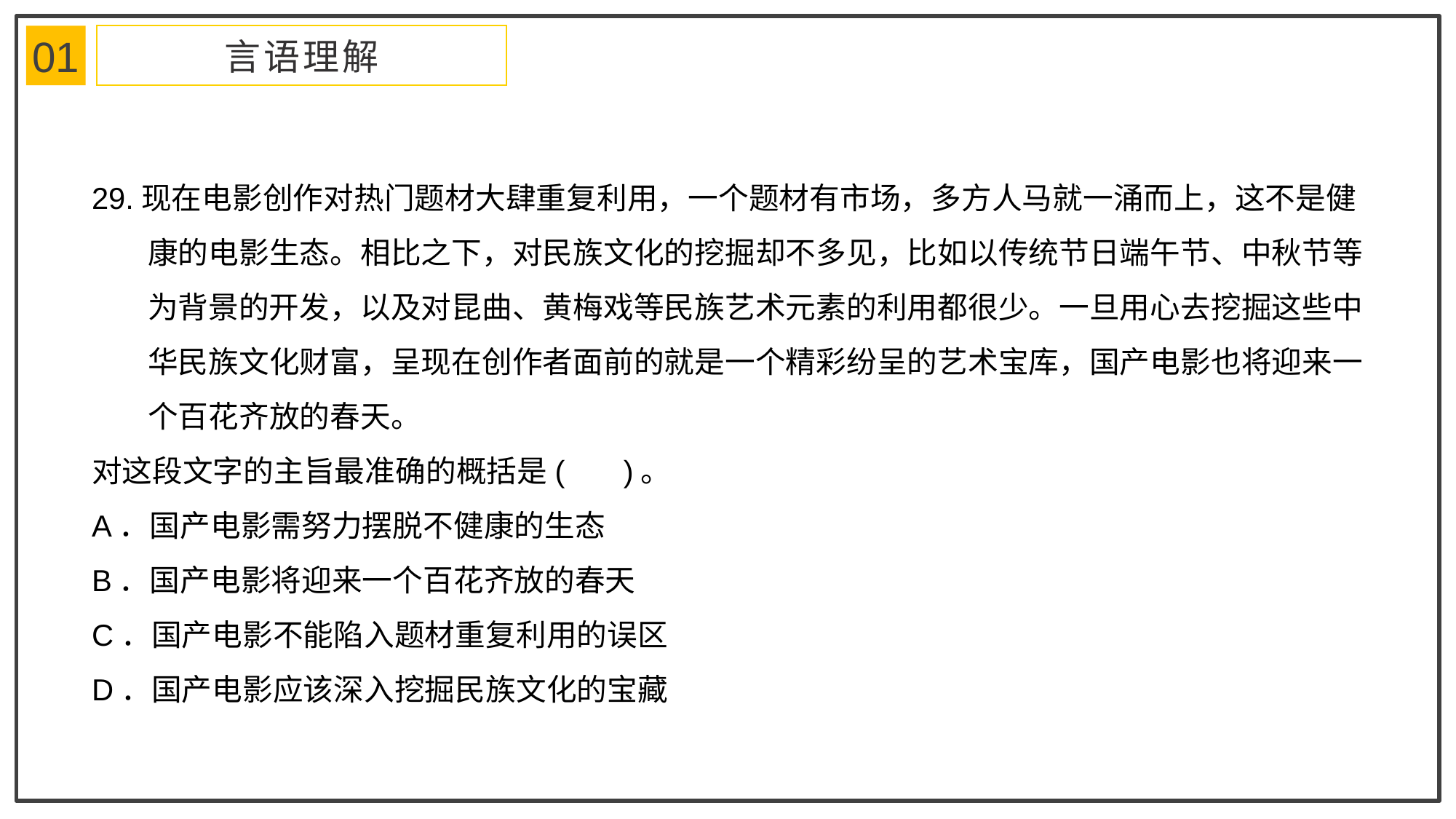

01
言语理解
29.现在电影创作对热门题材大肆重复利用，一个题材有市场，多方人马就一涌而上，这不是健康的电影生态。相比之下，对民族文化的挖掘却不多见，比如以传统节日端午节、中秋节等为背景的开发，以及对昆曲、黄梅戏等民族艺术元素的利用都很少。一旦用心去挖掘这些中华民族文化财富，呈现在创作者面前的就是一个精彩纷呈的艺术宝库，国产电影也将迎来一个百花齐放的春天。
对这段文字的主旨最准确的概括是(       )。
A．国产电影需努力摆脱不健康的生态
B．国产电影将迎来一个百花齐放的春天
C．国产电影不能陷入题材重复利用的误区
D．国产电影应该深入挖掘民族文化的宝藏